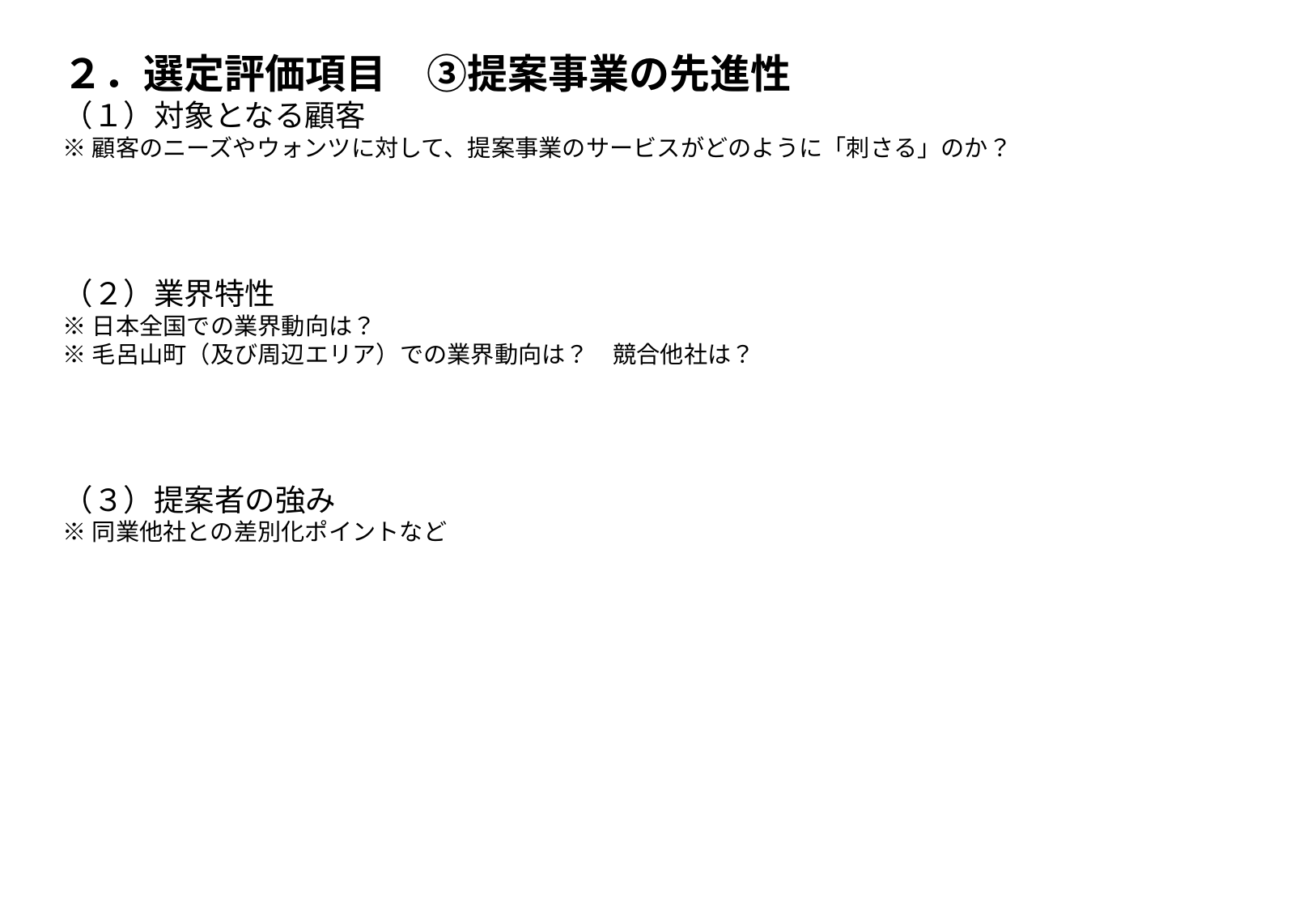

２．選定評価項目　③提案事業の先進性
（１）対象となる顧客
※顧客のニーズやウォンツに対して、提案事業のサービスがどのように「刺さる」のか？

（２）業界特性
※日本全国での業界動向は？
※毛呂山町（及び周辺エリア）での業界動向は？　競合他社は？

（３）提案者の強み
※同業他社との差別化ポイントなど